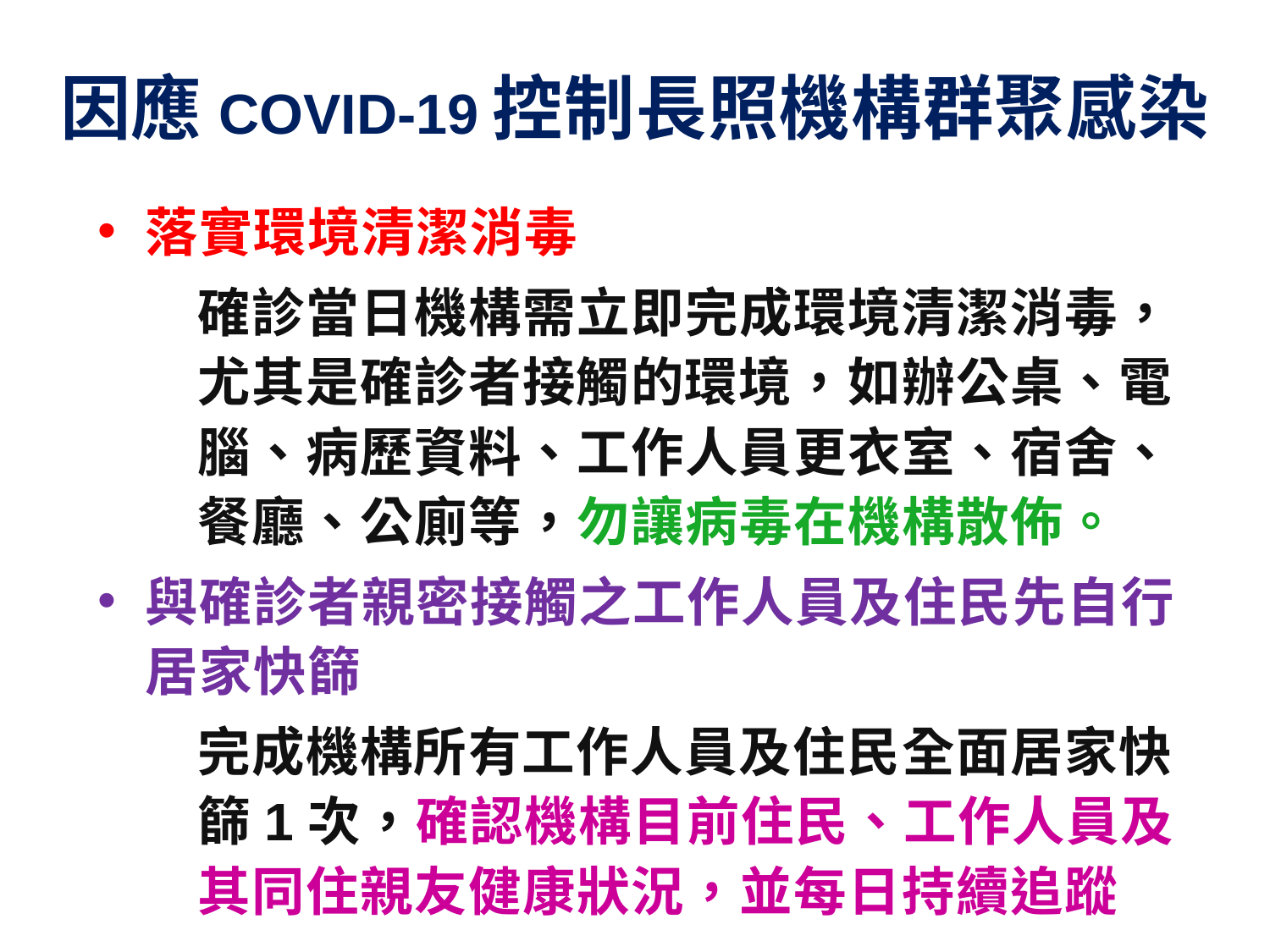

# 因應COVID-19控制長照機構群聚感染
落實環境清潔消毒
確診當日機構需立即完成環境清潔消毒，尤其是確診者接觸的環境，如辦公桌、電腦、病歷資料、工作人員更衣室、宿舍、餐廳、公廁等，勿讓病毒在機構散佈。
與確診者親密接觸之工作人員及住民先自行居家快篩
完成機構所有工作人員及住民全面居家快篩1次，確認機構目前住民、工作人員及其同住親友健康狀況，並每日持續追蹤